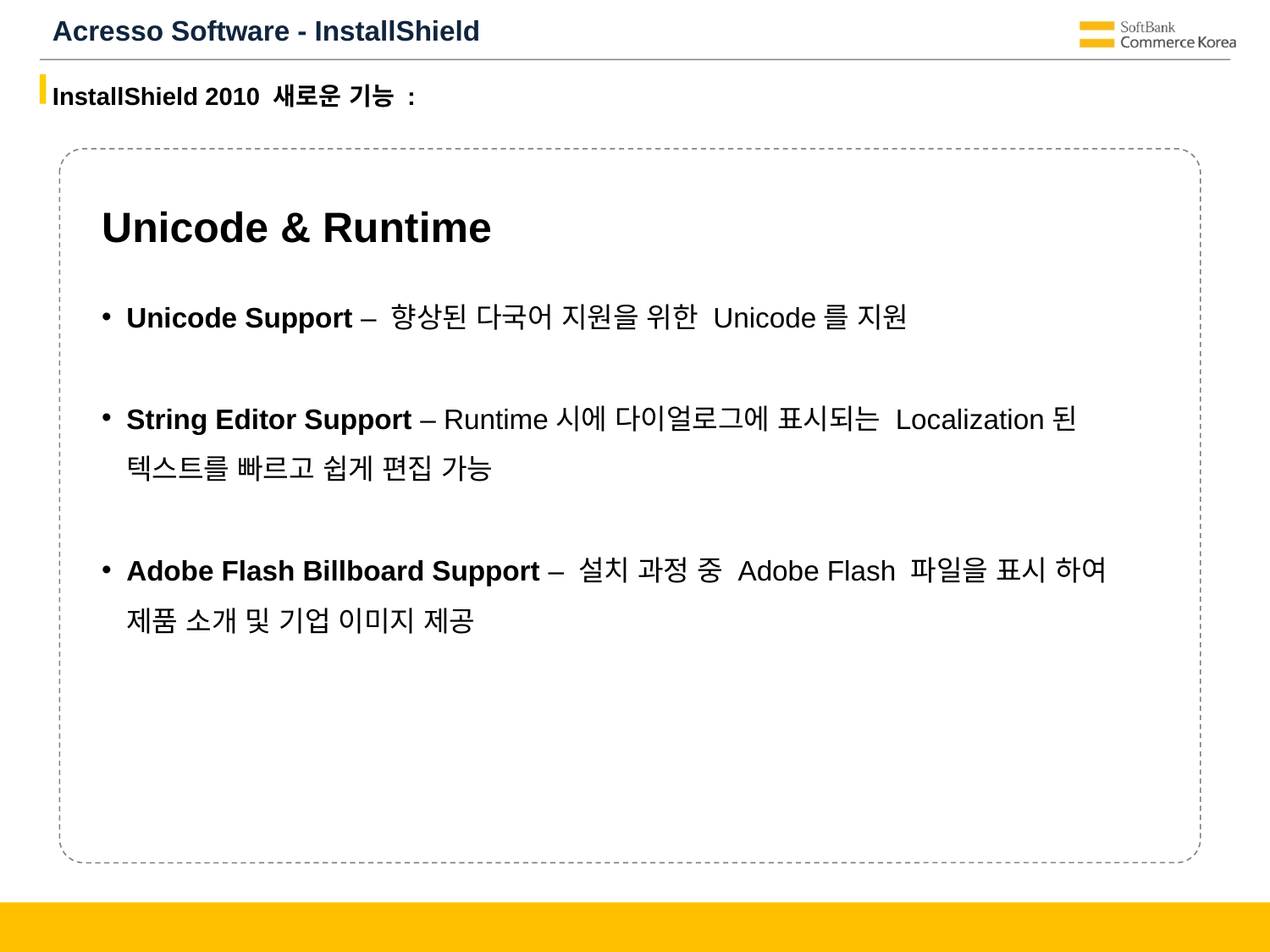

# Acresso Software - InstallShield
InstallShield 2010 새로운 기능 :

Unicode & Runtime
Unicode Support – 향상된 다국어 지원을 위한 Unicode를 지원
String Editor Support – Runtime시에 다이얼로그에 표시되는 Localization된 텍스트를 빠르고 쉽게 편집 가능

Adobe Flash Billboard Support – 설치 과정 중 Adobe Flash 파일을 표시 하여
제품 소개 및 기업 이미지 제공